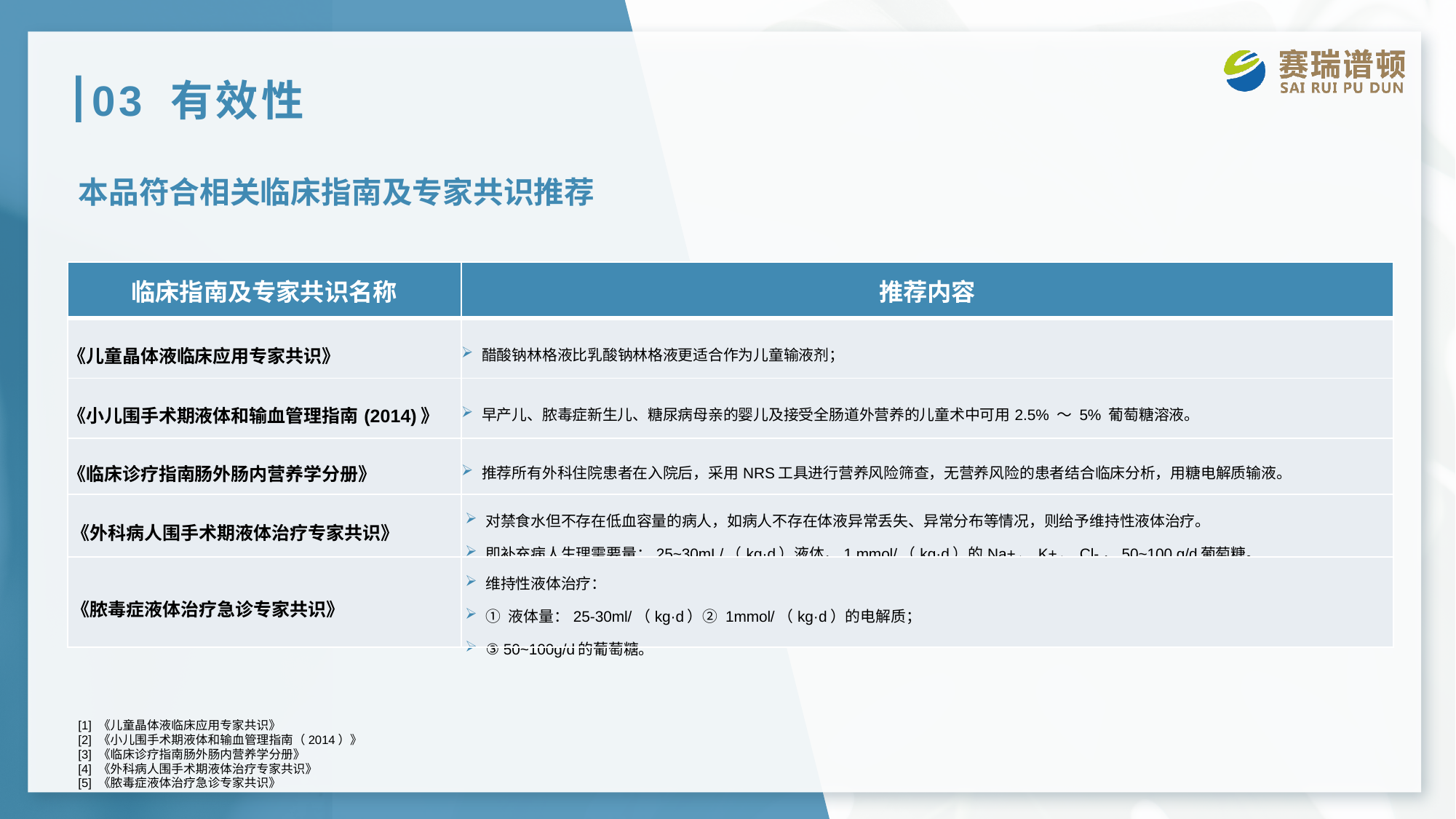

# 03 有效性
本品符合相关临床指南及专家共识推荐
| 临床指南及专家共识名称 | 推荐内容 |
| --- | --- |
| 《儿童晶体液临床应用专家共识》 | 醋酸钠林格液比乳酸钠林格液更适合作为儿童输液剂； |
| 《小儿围手术期液体和输血管理指南(2014)》 | 早产儿、脓毒症新生儿、糖尿病母亲的婴儿及接受全肠道外营养的儿童术中可用2.5% ～ 5% 葡萄糖溶液。 |
| 《临床诊疗指南肠外肠内营养学分册》 | 推荐所有外科住院患者在入院后，采用NRS工具进行营养风险筛查，无营养风险的患者结合临床分析，用糖电解质输液。 |
| 《外科病人围手术期液体治疗专家共识》 | 对禁食水但不存在低血容量的病人，如病人不存在体液异常丢失、异常分布等情况，则给予维持性液体治疗。 即补充病人生理需要量：25~30mL/（kg·d）液体，1 mmol/（kg·d）的Na+、K+、Cl-，50~100 g/d葡萄糖。 |
| 《脓毒症液体治疗急诊专家共识》 | 维持性液体治疗： ① 液体量：25-30ml/（kg·d）② 1mmol/（kg·d）的电解质； ③ 50~100g/d的葡萄糖。 |
[1] 《儿童晶体液临床应用专家共识》
[2] 《小儿围手术期液体和输血管理指南（2014）》
[3] 《临床诊疗指南肠外肠内营养学分册》
[4] 《外科病人围手术期液体治疗专家共识》
[5] 《脓毒症液体治疗急诊专家共识》